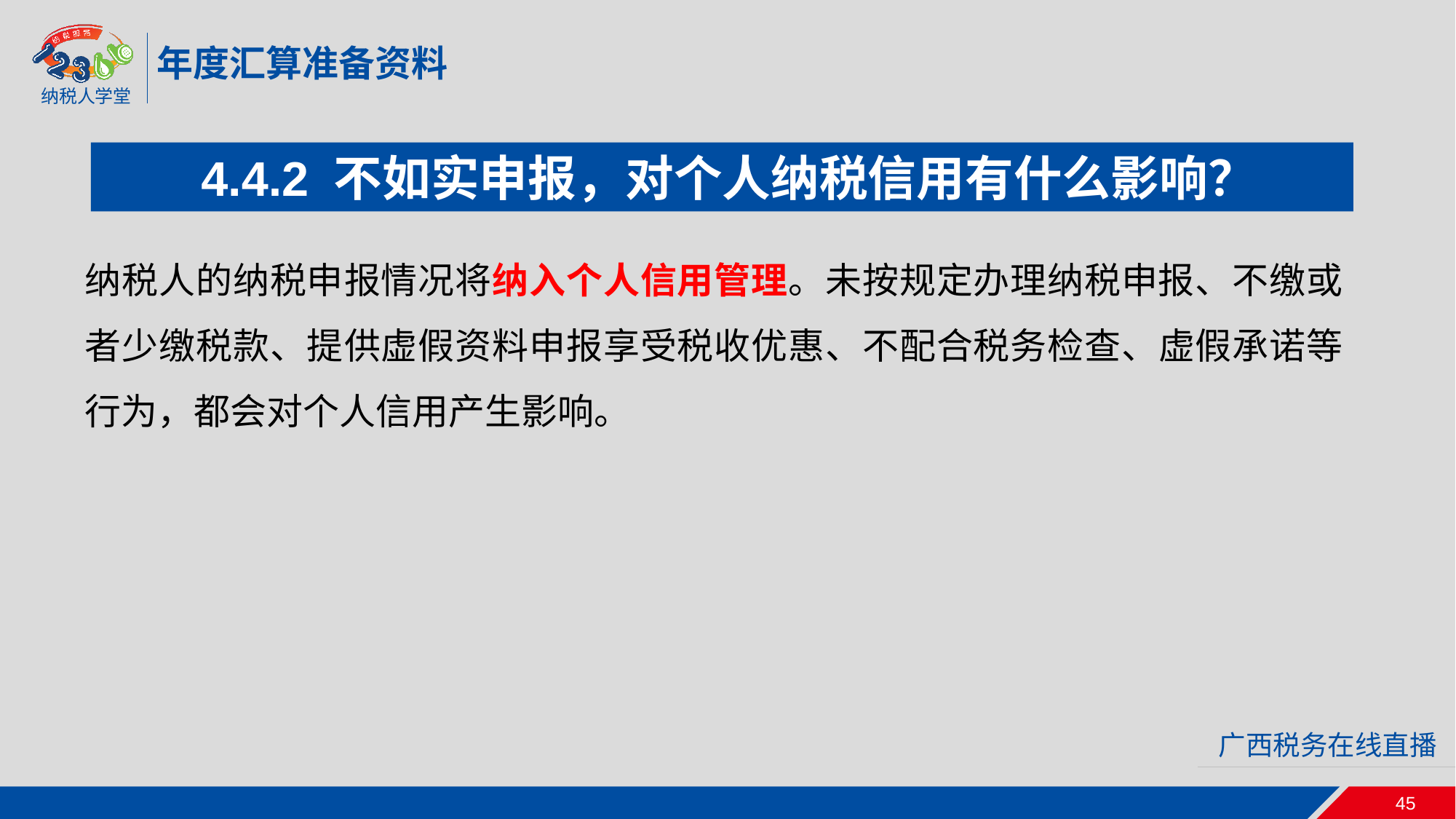

年度汇算准备资料
 4.4.2 不如实申报，对个人纳税信用有什么影响？
纳税人的纳税申报情况将纳入个人信用管理。未按规定办理纳税申报、不缴或者少缴税款、提供虚假资料申报享受税收优惠、不配合税务检查、虚假承诺等行为，都会对个人信用产生影响。